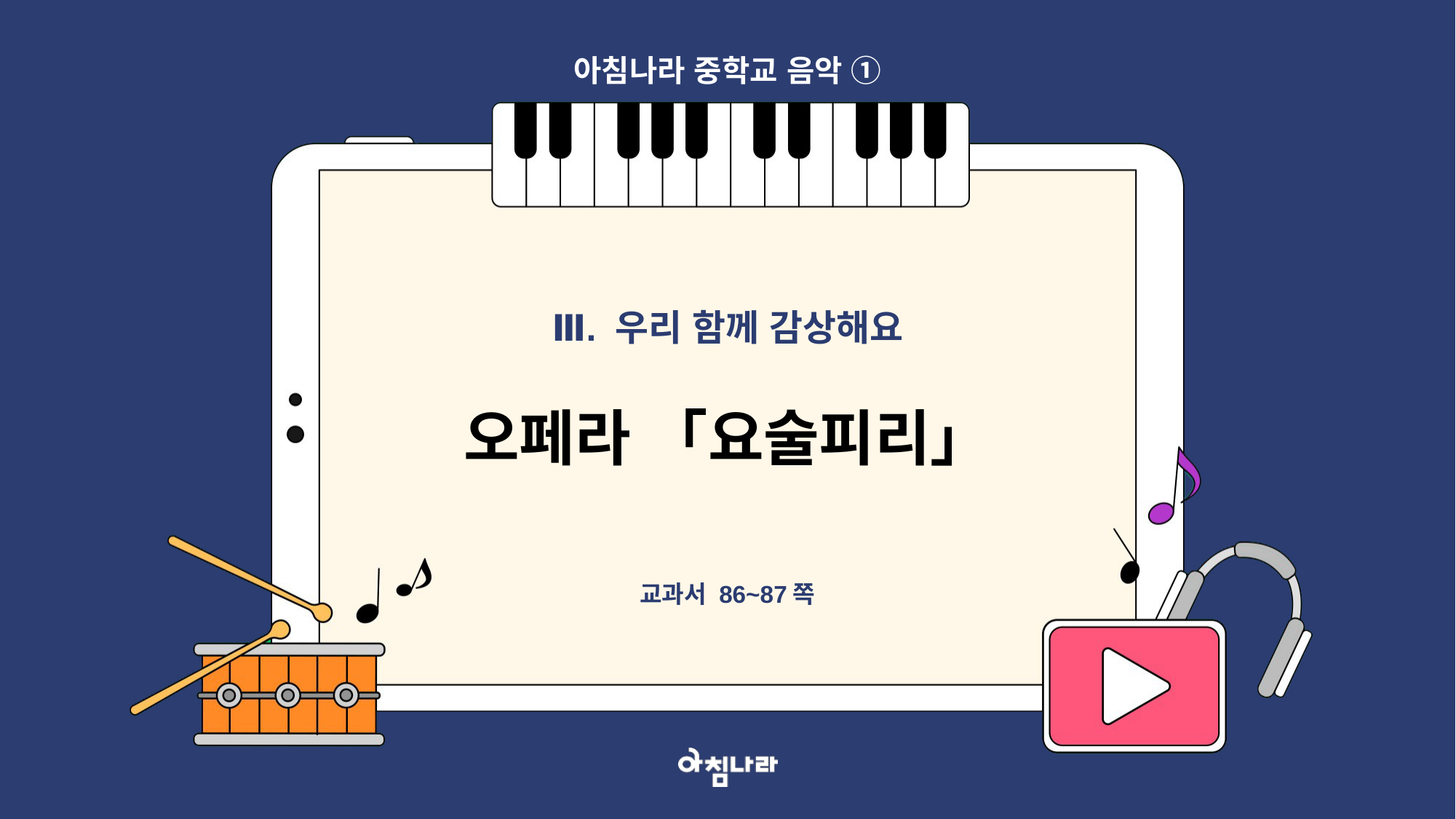

아침나라 중학교 음악 ①

Ⅲ. 우리 함께 감상해요
오페라 「요술피리」
교과서 86~87쪽